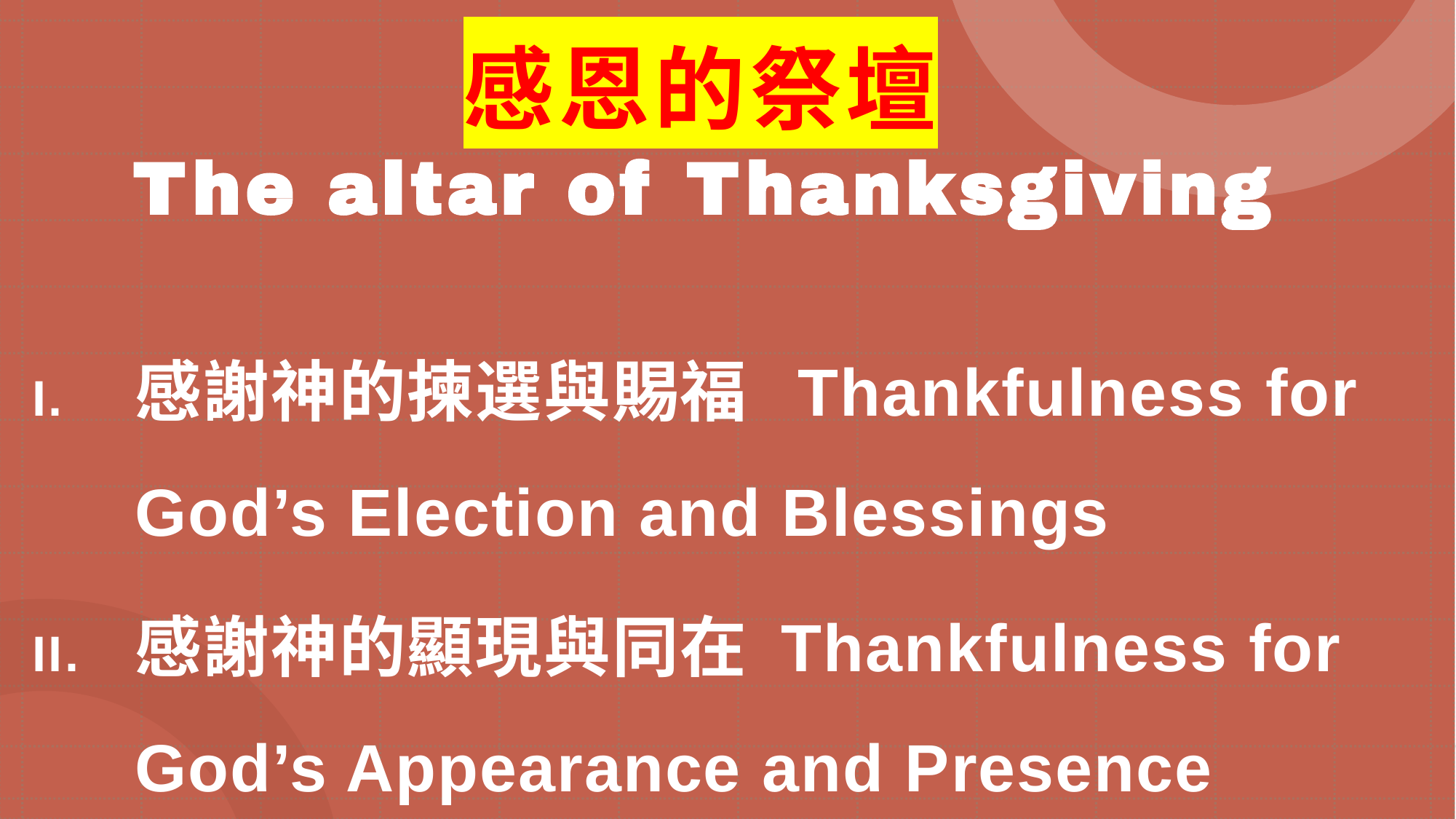

# 感恩的祭壇 The altar of Thanksgiving
感謝神的揀選與賜福  Thankfulness for God’s Election and Blessings
感謝神的顯現與同在 Thankfulness for God’s Appearance and Presence